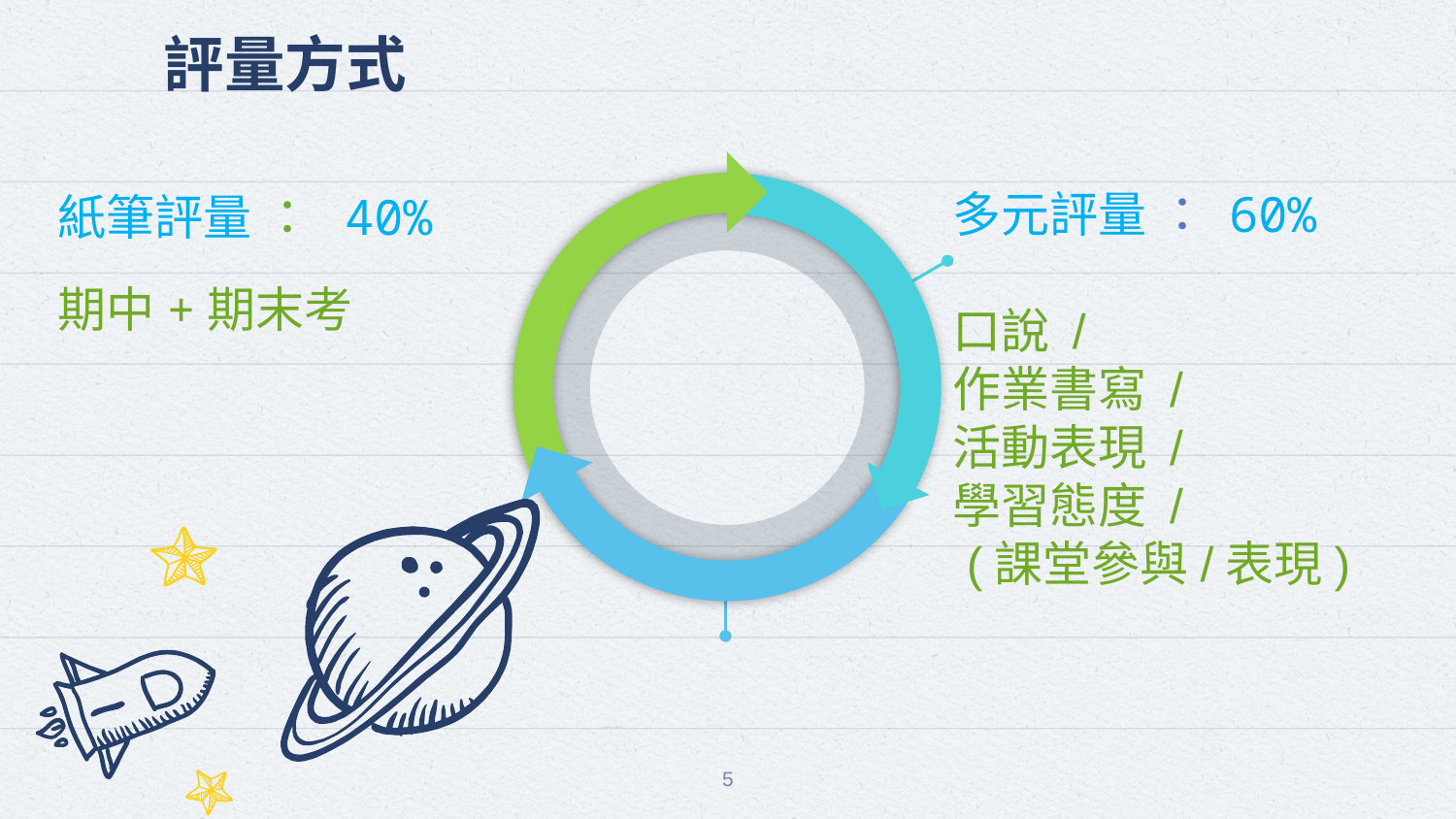

評量方式

多元評量 ： 60%

口說 /
作業書寫 /
活動表現 /
學習態度 /
 (課堂參與/表現)
紙筆評量 ：  40%

期中+期末考

5